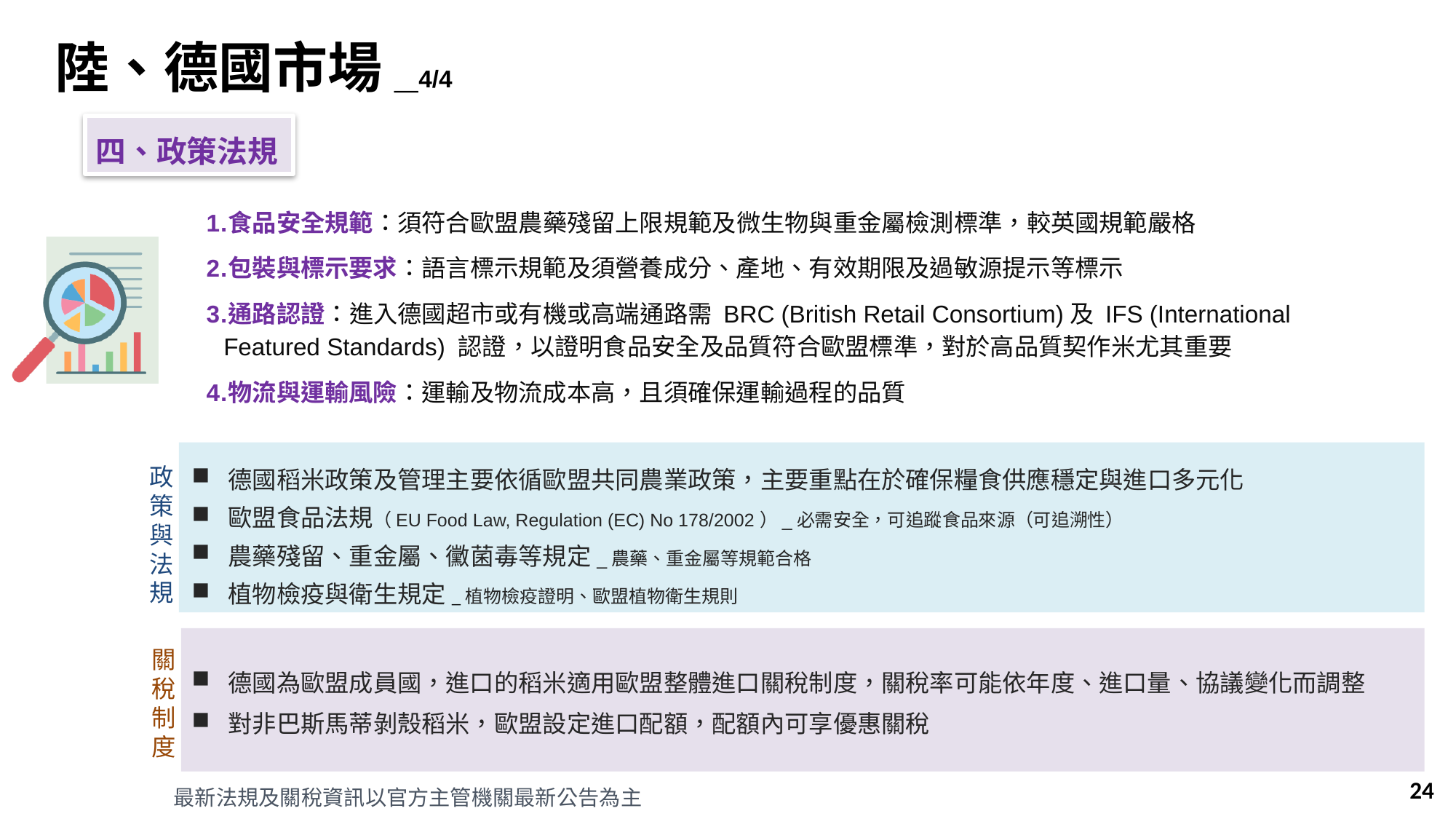

陸、德國市場_4/4
四、政策法規
食品安全規範：須符合歐盟農藥殘留上限規範及微生物與重金屬檢測標準，較英國規範嚴格
包裝與標示要求：語言標示規範及須營養成分、產地、有效期限及過敏源提示等標示
通路認證：進入德國超市或有機或高端通路需 BRC (British Retail Consortium)及 IFS (International Featured Standards) 認證，以證明食品安全及品質符合歐盟標準，對於高品質契作米尤其重要
物流與運輸風險：運輸及物流成本高，且須確保運輸過程的品質

政策與法規
德國稻米政策及管理主要依循歐盟共同農業政策，主要重點在於確保糧食供應穩定與進口多元化
歐盟食品法規（EU Food Law, Regulation (EC) No 178/2002）_必需安全，可追蹤食品來源（可追溯性）
農藥殘留、重金屬、黴菌毒等規定_農藥、重金屬等規範合格
植物檢疫與衛生規定_植物檢疫證明、歐盟植物衛生規則
德國為歐盟成員國，進口的稻米適用歐盟整體進口關稅制度，關稅率可能依年度、進口量、協議變化而調整
對非巴斯馬蒂剝殼稻米，歐盟設定進口配額，配額內可享優惠關稅

關稅制度
24
最新法規及關稅資訊以官方主管機關最新公告為主